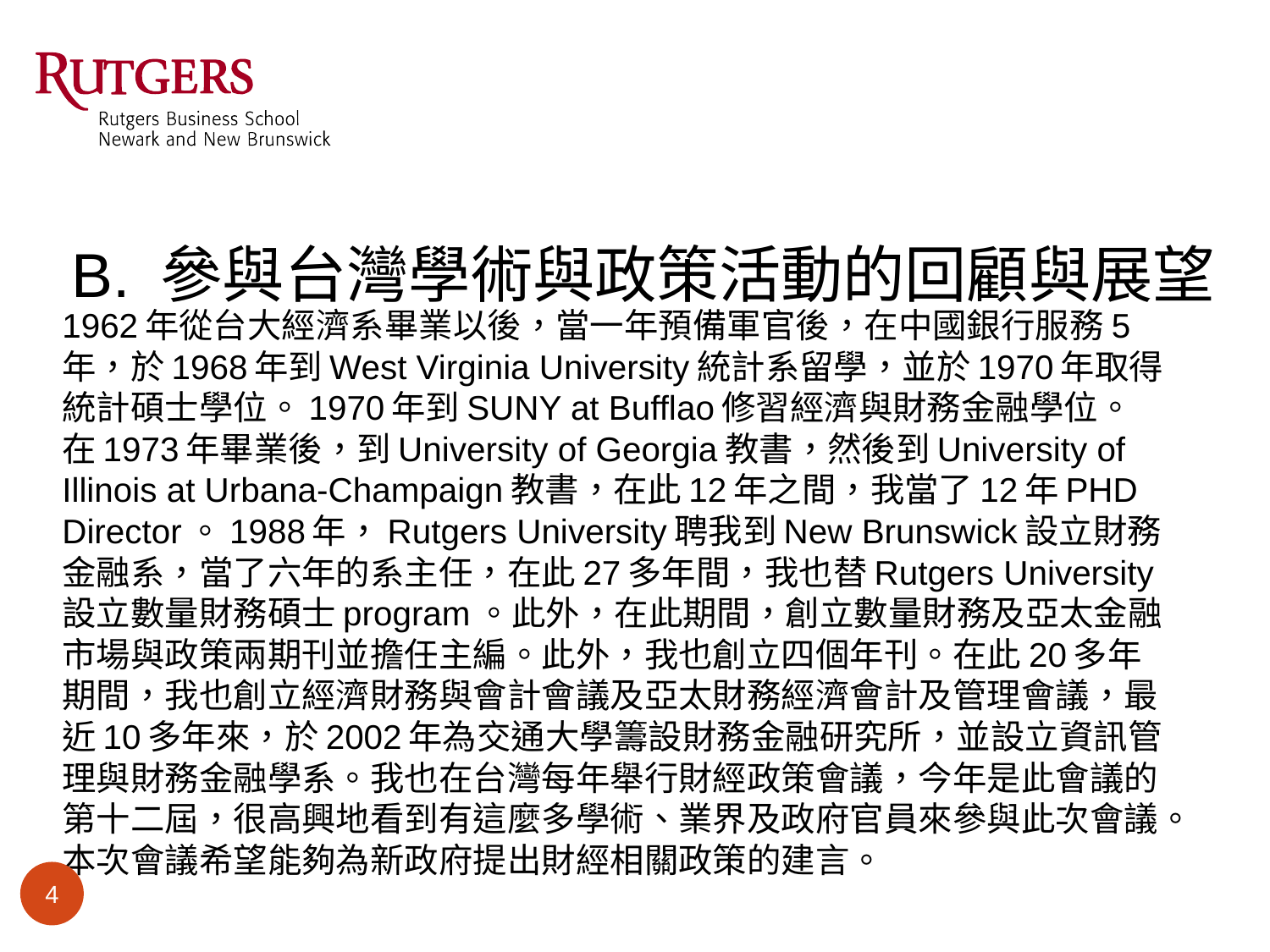

# B. 參與台灣學術與政策活動的回顧與展望
1962年從台大經濟系畢業以後，當一年預備軍官後，在中國銀行服務5年，於1968年到West Virginia University統計系留學，並於1970年取得統計碩士學位。1970年到SUNY at Bufflao修習經濟與財務金融學位。在1973年畢業後，到University of Georgia教書，然後到University of Illinois at Urbana-Champaign教書，在此12年之間，我當了12年PHD Director。1988年，Rutgers University聘我到New Brunswick設立財務金融系，當了六年的系主任，在此27多年間，我也替Rutgers University設立數量財務碩士program。此外，在此期間，創立數量財務及亞太金融市場與政策兩期刊並擔任主編。此外，我也創立四個年刊。在此20多年期間，我也創立經濟財務與會計會議及亞太財務經濟會計及管理會議，最近10多年來，於2002年為交通大學籌設財務金融研究所，並設立資訊管理與財務金融學系。我也在台灣每年舉行財經政策會議，今年是此會議的第十二屆，很高興地看到有這麼多學術、業界及政府官員來參與此次會議。本次會議希望能夠為新政府提出財經相關政策的建言。
4